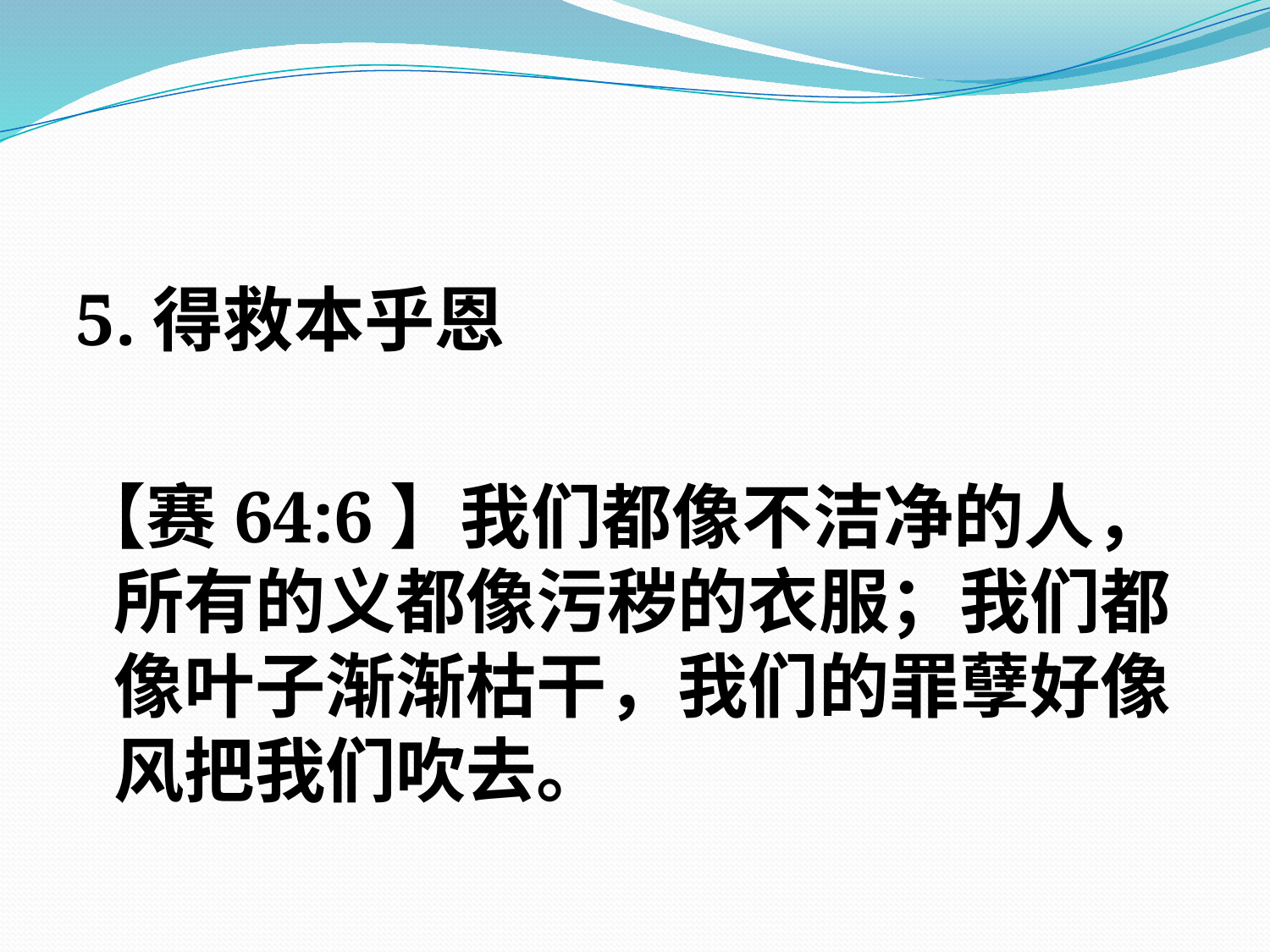

#
5.得救本乎恩

【赛64:6】我们都像不洁净的人，所有的义都像污秽的衣服；我们都像叶子渐渐枯干，我们的罪孽好像风把我们吹去。